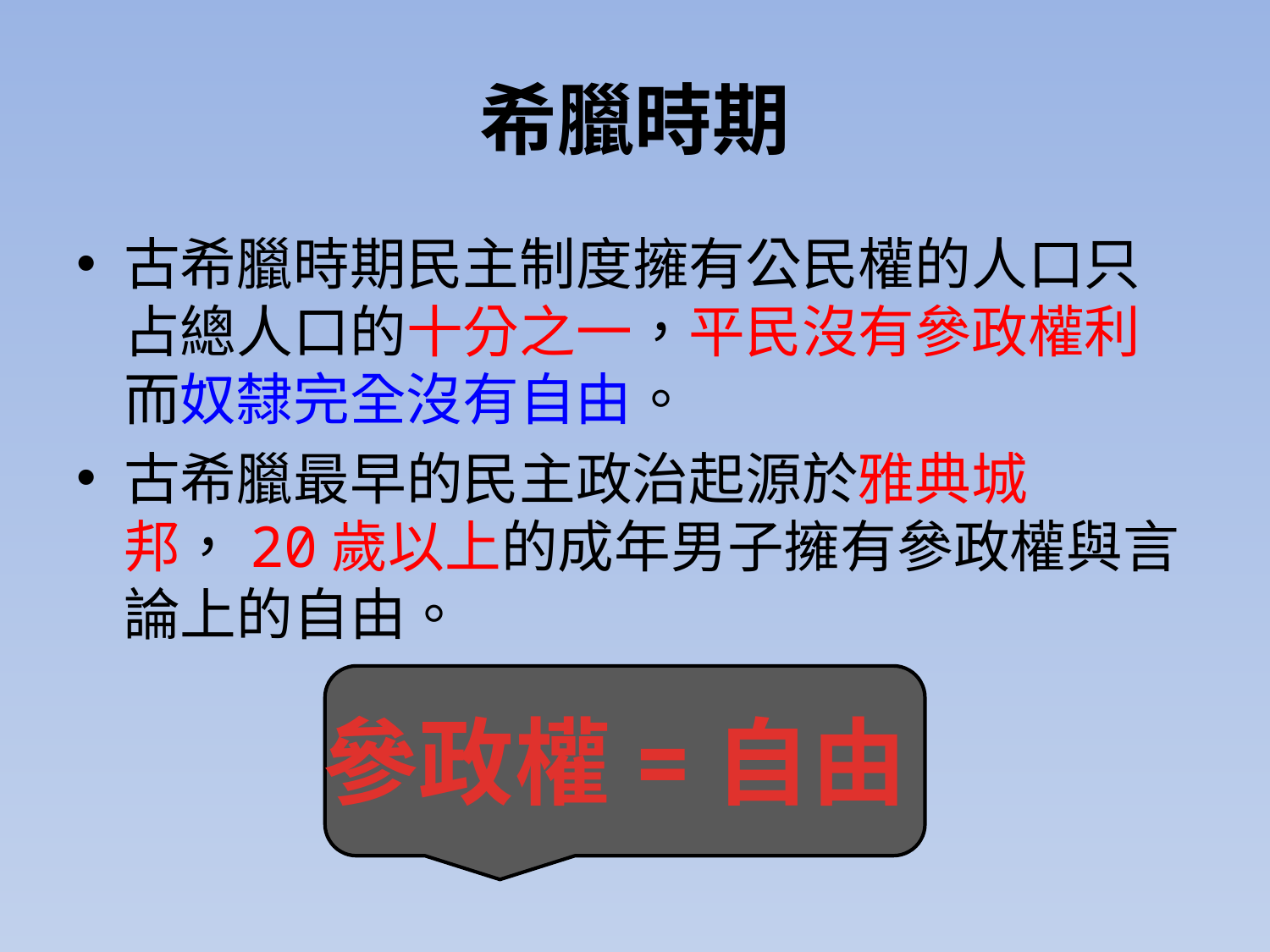

# 希臘時期
古希臘時期民主制度擁有公民權的人口只占總人口的十分之一，平民沒有參政權利而奴隸完全沒有自由。
古希臘最早的民主政治起源於雅典城邦，20歲以上的成年男子擁有參政權與言論上的自由。

參政權=自由